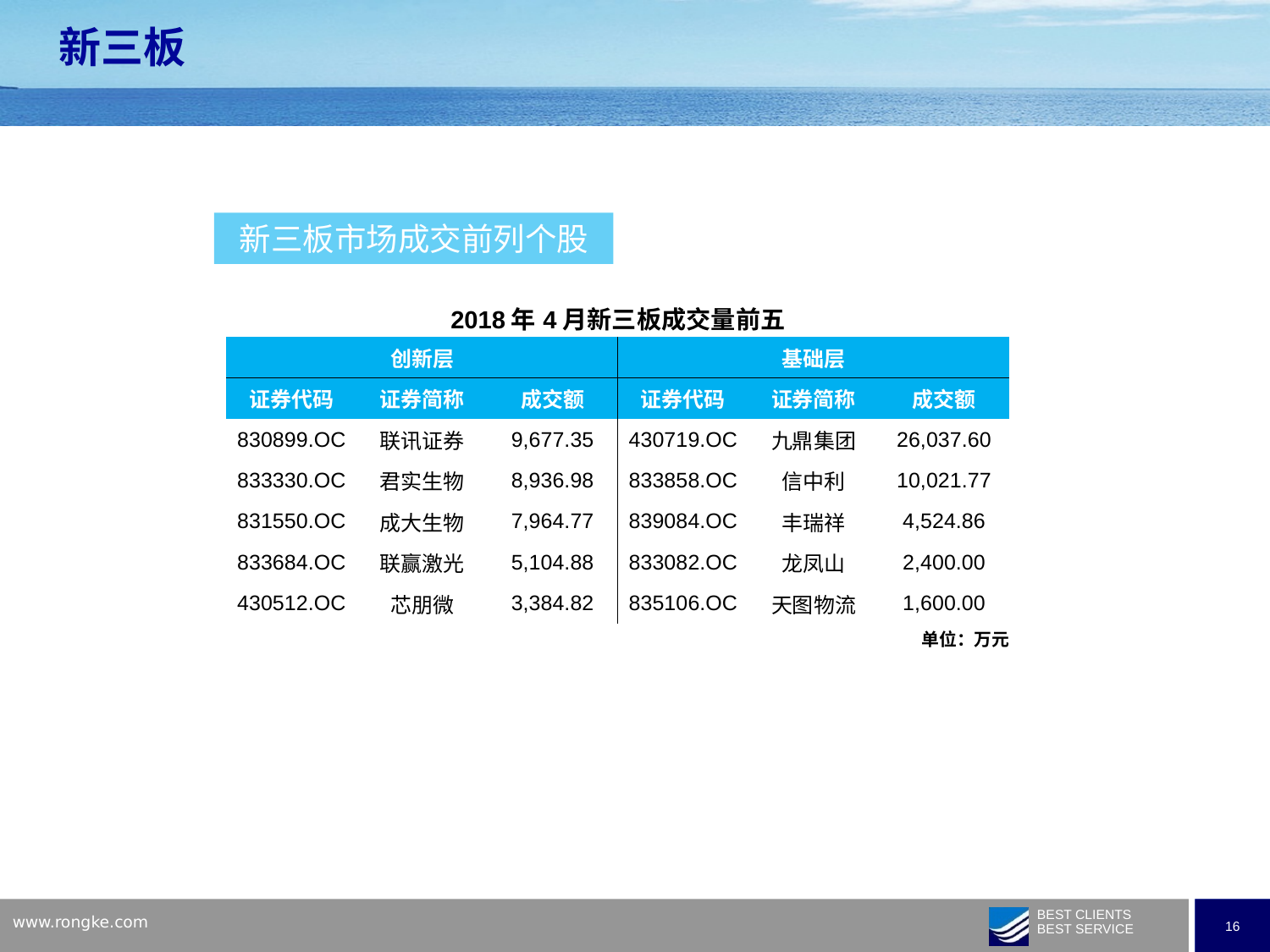

新三板
新三板市场成交前列个股
| 2018年4月新三板成交量前五 |  |  |  |  |  |
| --- | --- | --- | --- | --- | --- |
| 创新层 |  |  | 基础层 |  |  |
| 证券代码 | 证券简称 | 成交额 | 证券代码 | 证券简称 | 成交额 |
| 830899.OC | 联讯证券 | 9,677.35 | 430719.OC | 九鼎集团 | 26,037.60 |
| 833330.OC | 君实生物 | 8,936.98 | 833858.OC | 信中利 | 10,021.77 |
| 831550.OC | 成大生物 | 7,964.77 | 839084.OC | 丰瑞祥 | 4,524.86 |
| 833684.OC | 联赢激光 | 5,104.88 | 833082.OC | 龙凤山 | 2,400.00 |
| 430512.OC | 芯朋微 | 3,384.82 | 835106.OC | 天图物流 | 1,600.00 |
|  |  |  |  |  | 单位：万元 |